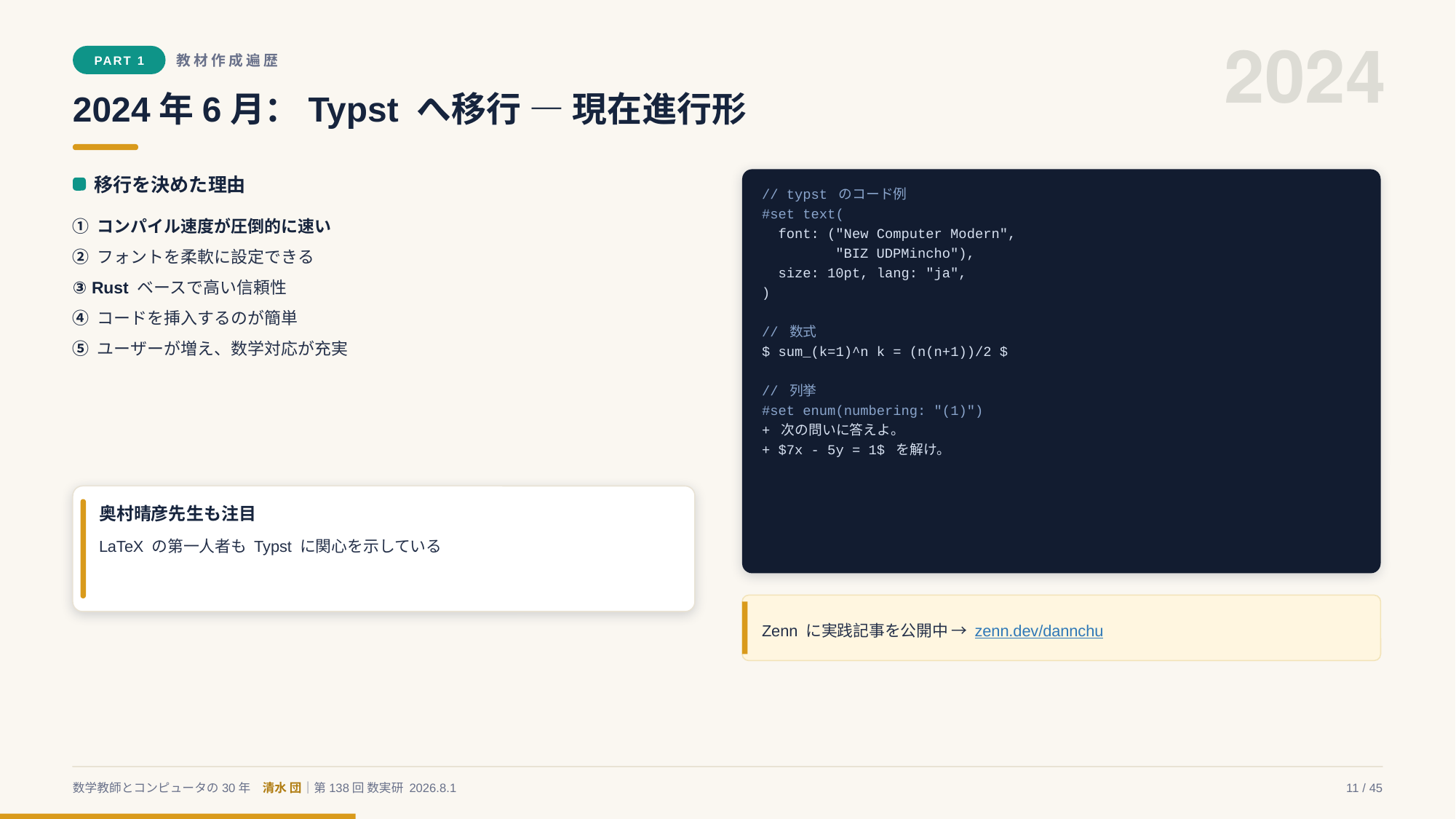

2024

PART 1
教材作成遍歴
2024年6月：Typst へ移行 ― 現在進行形

移行を決めた理由

// typst のコード例
#set text(
  font: ("New Computer Modern",
         "BIZ UDPMincho"),
  size: 10pt, lang: "ja",
)

// 数式
$ sum_(k=1)^n k = (n(n+1))/2 $

// 列挙
#set enum(numbering: "(1)")
+ 次の問いに答えよ。
+ $7x - 5y = 1$ を解け。
① コンパイル速度が圧倒的に速い
② フォントを柔軟に設定できる
③ Rust ベースで高い信頼性
④ コードを挿入するのが簡単
⑤ ユーザーが増え、数学対応が充実

奥村晴彦先生も注目

LaTeX の第一人者も Typst に関心を示している

Zenn に実践記事を公開中 → zenn.dev/dannchu

数学教師とコンピュータの30年　清水 団｜第138回 数実研 2026.8.1
11 / 45